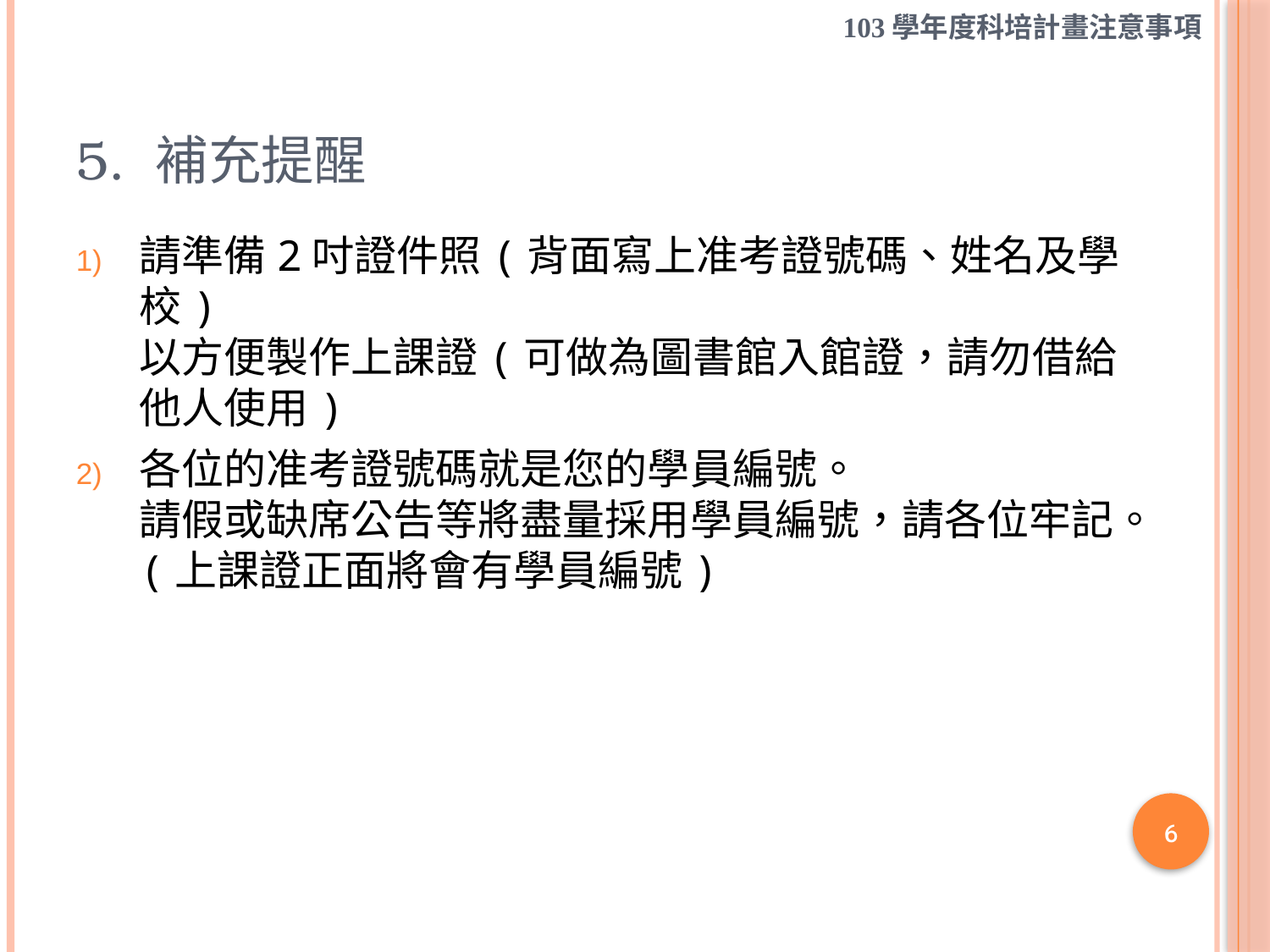

103學年度科培計畫注意事項
# 5. 補充提醒
請準備2吋證件照(背面寫上准考證號碼、姓名及學校)
以方便製作上課證(可做為圖書館入館證，請勿借給他人使用)
各位的准考證號碼就是您的學員編號。
請假或缺席公告等將盡量採用學員編號，請各位牢記。(上課證正面將會有學員編號)

6